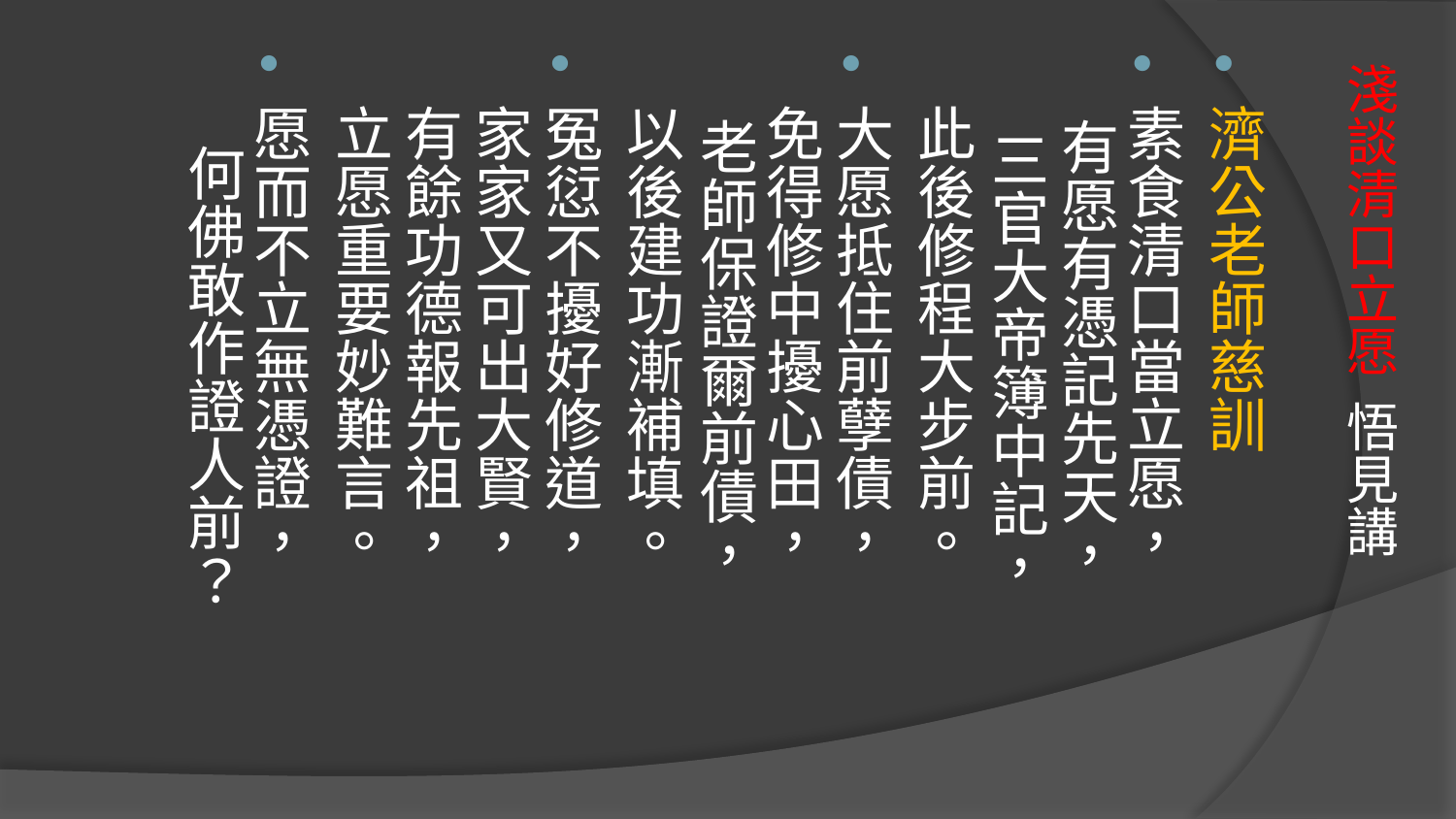

濟公老師慈訓
素食清口當立愿，                 有愿有憑記先天，                 三官大帝簿中記，             此後修程大步前。
大愿抵住前孽債，            免得修中擾心田，                 老師保證爾前債，             以後建功漸補填。
冤愆不擾好修道，             家家又可出大賢，             有餘功德報先祖，                立愿重要妙難言。
愿而不立無憑證，                   何佛敢作證人前？

# 淺談清口立愿  悟見講